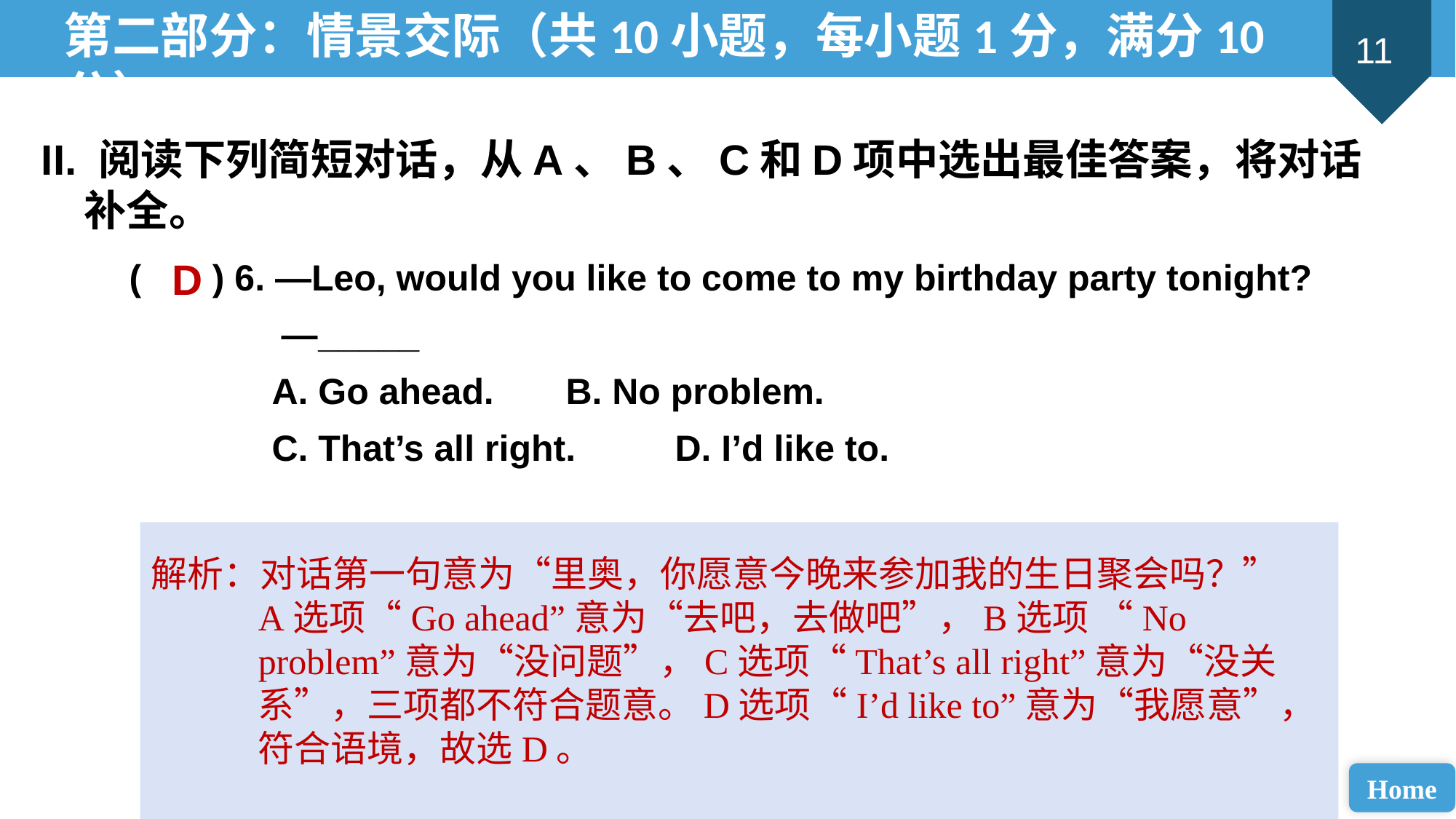

第二部分：情景交际（共10小题，每小题1分，满分10分）
II. 阅读下列简短对话，从A、B、C和D项中选出最佳答案，将对话补全。
(       ) 6. —Leo, would you like to come to my birthday party tonight?
               —_____
              A. Go ahead.      	B. No problem.
              C. That’s all right. 	D. I’d like to.
D

解析：对话第一句意为“里奥，你愿意今晚来参加我的生日聚会吗？”A选项“Go ahead”意为“去吧，去做吧”，B选项 “No problem”意为“没问题”，C选项“That’s all right”意为“没关系”，三项都不符合题意。D选项“I’d like to”意为“我愿意”，符合语境，故选D。